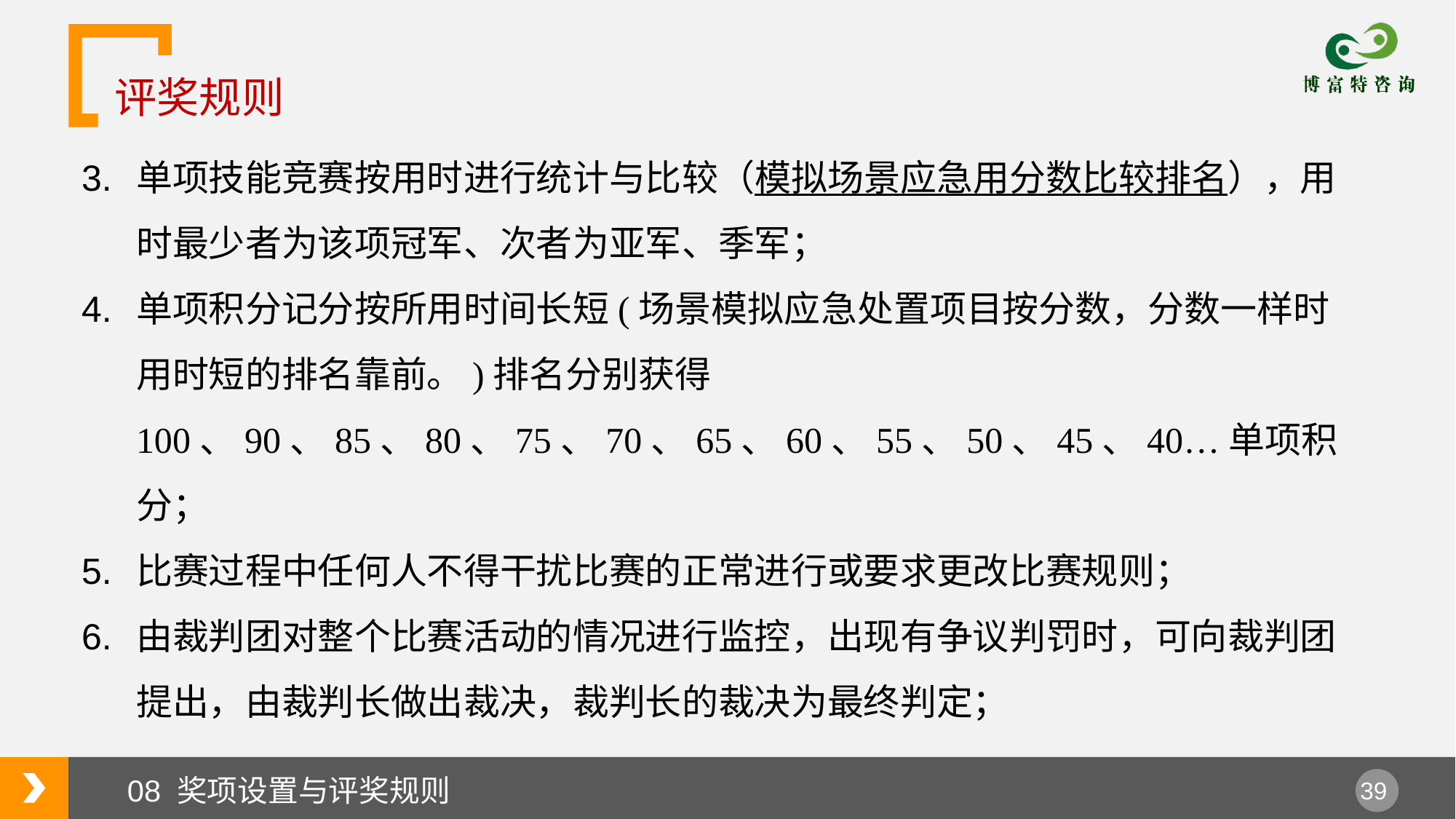

评奖规则
单项技能竞赛按用时进行统计与比较（模拟场景应急用分数比较排名），用时最少者为该项冠军、次者为亚军、季军；
单项积分记分按所用时间长短(场景模拟应急处置项目按分数，分数一样时用时短的排名靠前。)排名分别获得100、90、85、80、75、70、65、60、55、50、45、40…单项积分；
比赛过程中任何人不得干扰比赛的正常进行或要求更改比赛规则；
由裁判团对整个比赛活动的情况进行监控，出现有争议判罚时，可向裁判团提出，由裁判长做出裁决，裁判长的裁决为最终判定；